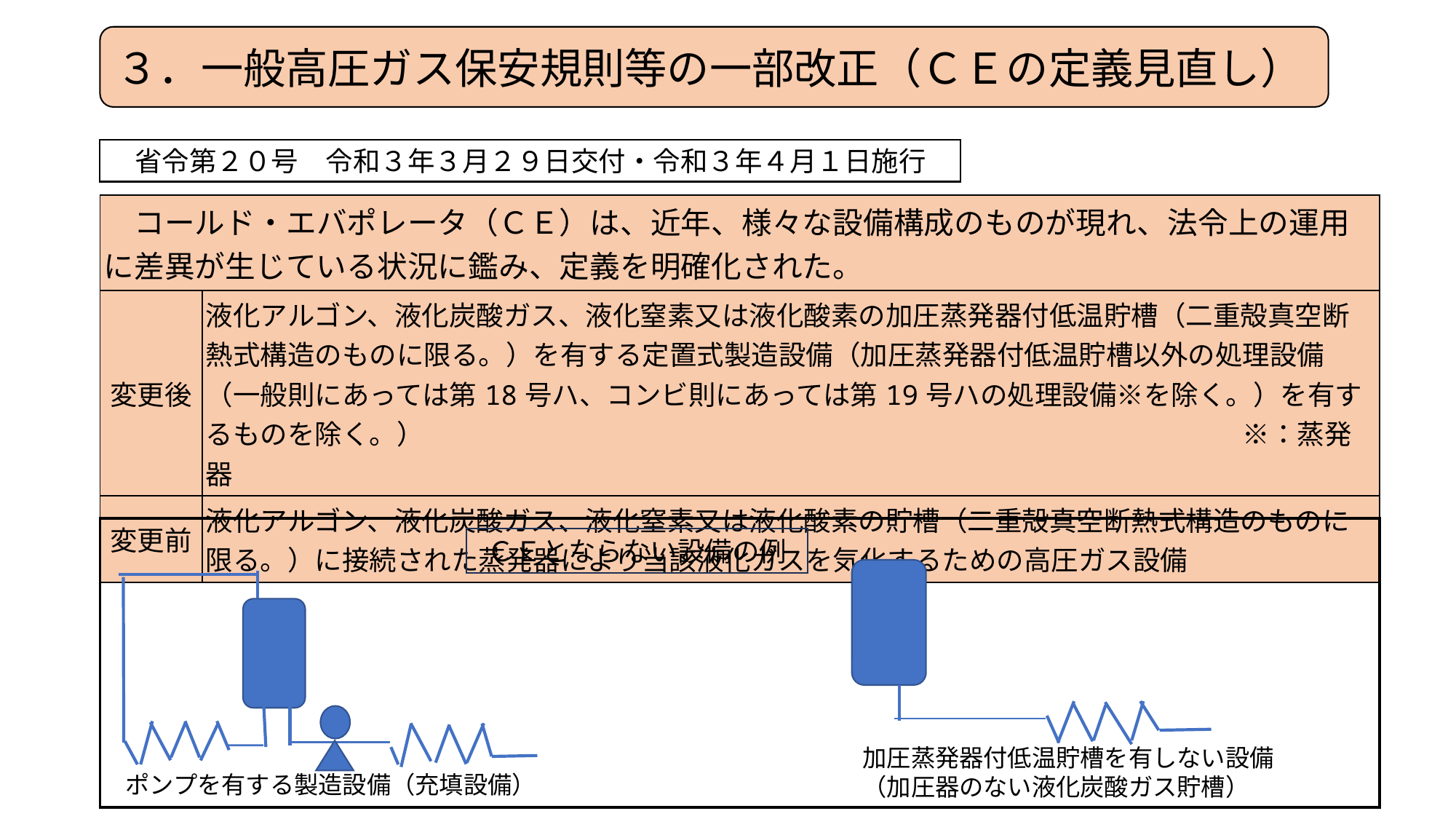

３．一般高圧ガス保安規則等の一部改正（ＣＥの定義見直し）
省令第２０号　令和３年３月２９日交付・令和３年４月１日施行
| コールド・エバポレータ（ＣＥ）は、近年、様々な設備構成のものが現れ、法令上の運用に差異が生じている状況に鑑み、定義を明確化された。 |  |
| --- | --- |
| 変更後 | 液化アルゴン、液化炭酸ガス、液化窒素又は液化酸素の加圧蒸発器付低温貯槽（二重殻真空断熱式構造のものに限る。）を有する定置式製造設備（加圧蒸発器付低温貯槽以外の処理設備（一般則にあっては第18号ハ、コンビ則にあっては第19号ハの処理設備※を除く。）を有するものを除く。）　　　　　　　　　　　　　　　　　　　　　　　　　　　　　　※：蒸発器 |
| 変更前 | 液化アルゴン、液化炭酸ガス、液化窒素又は液化酸素の貯槽（二重殻真空断熱式構造のものに限る。）に接続された蒸発器により当該液化ガスを気化するための高圧ガス設備 |

ＣＥとならない設備の例

加圧蒸発器付低温貯槽を有しない設備
（加圧器のない液化炭酸ガス貯槽）

ポンプを有する製造設備（充填設備）